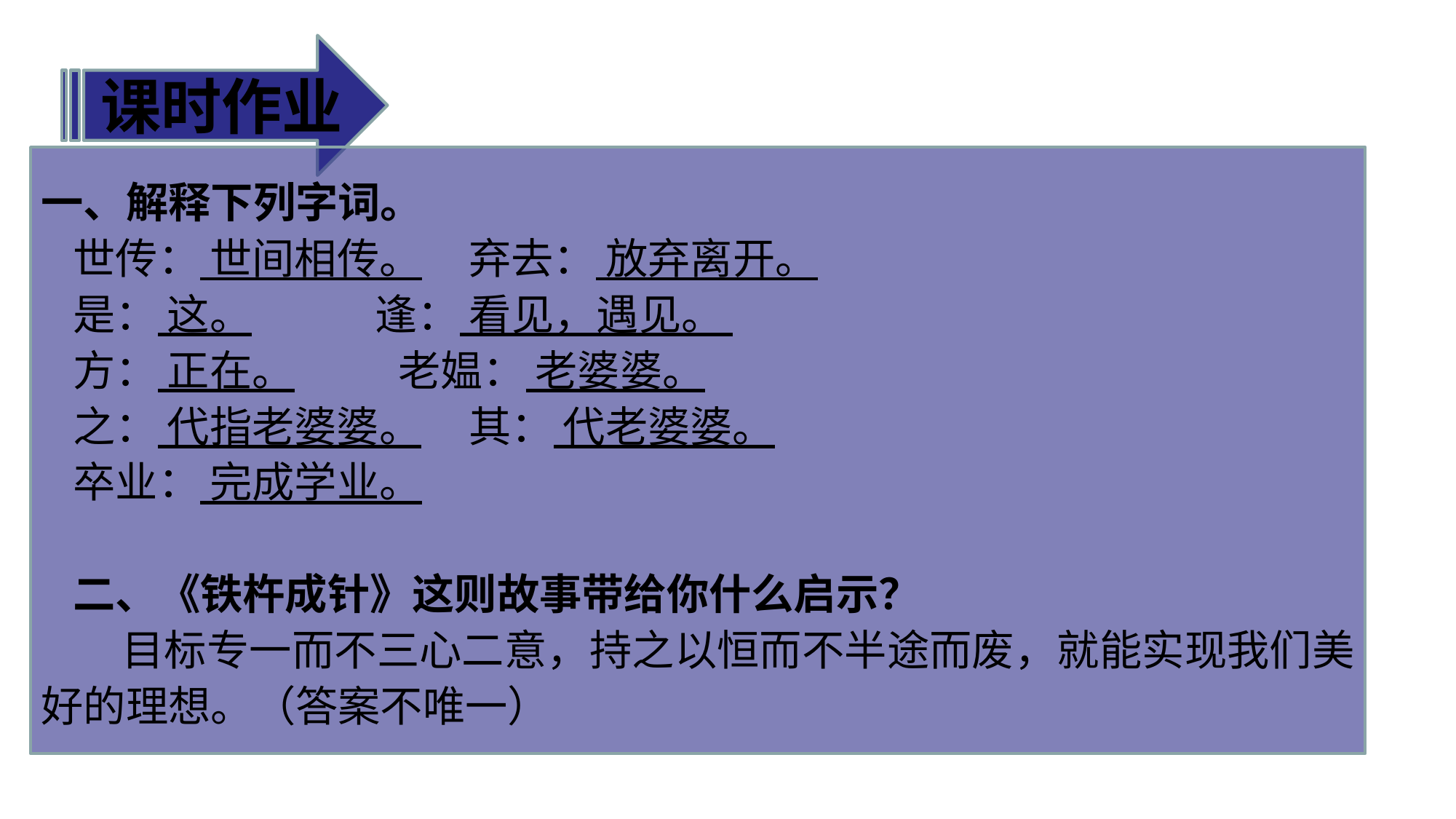

课时作业
一、解释下列字词。
世传： 世间相传。     弃去： 放弃离开。
是： 这。             逢： 看见，遇见。
方： 正在。           老媪： 老婆婆。
之： 代指老婆婆。     其： 代老婆婆。
卒业： 完成学业。

二、《铁杵成针》这则故事带给你什么启示？
    目标专一而不三心二意，持之以恒而不半途而废，就能实现我们美好的理想。（答案不唯一）